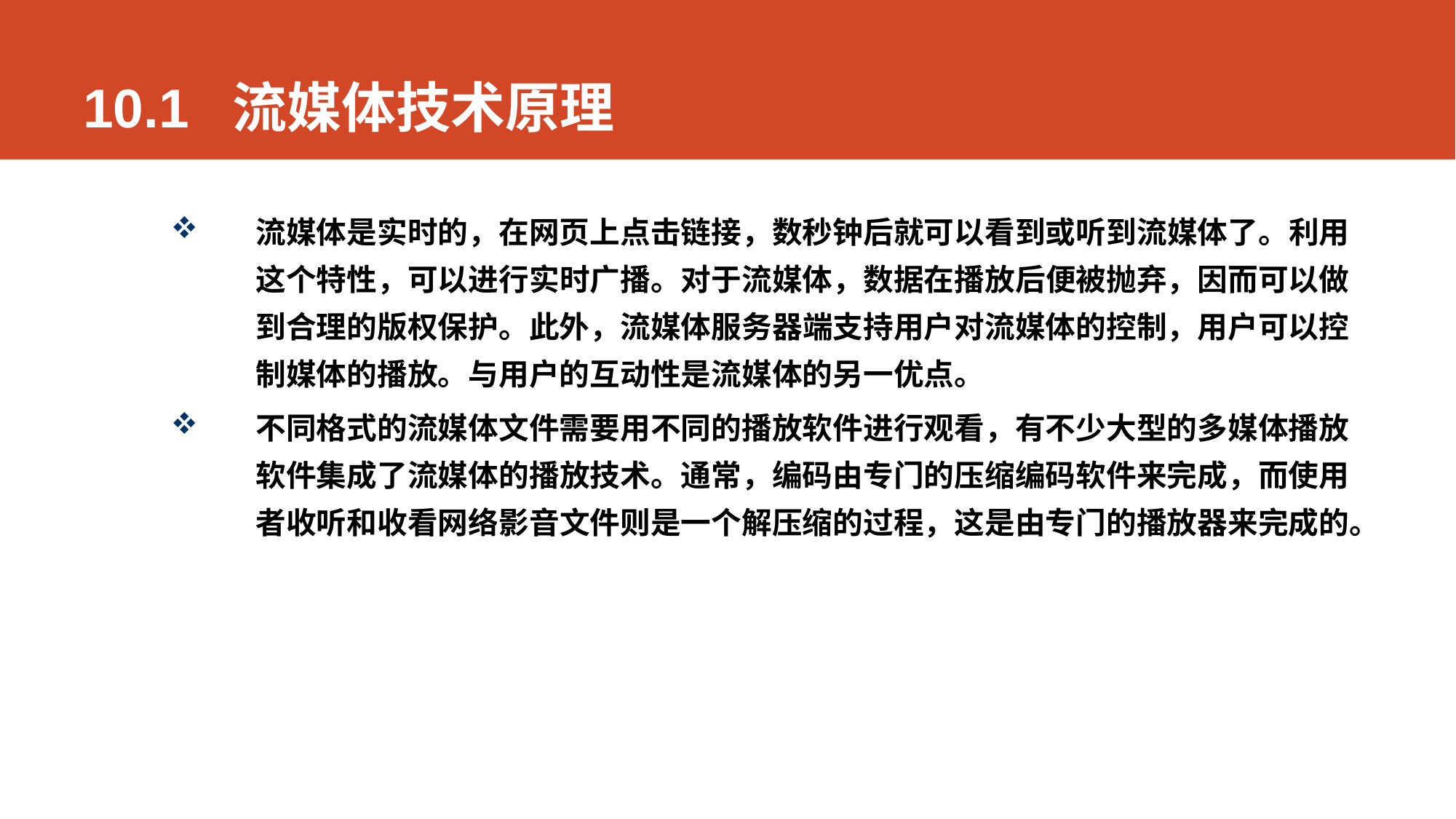

# 10.1  流媒体技术原理
流媒体是实时的，在网页上点击链接，数秒钟后就可以看到或听到流媒体了。利用这个特性，可以进行实时广播。对于流媒体，数据在播放后便被抛弃，因而可以做到合理的版权保护。此外，流媒体服务器端支持用户对流媒体的控制，用户可以控制媒体的播放。与用户的互动性是流媒体的另一优点。
不同格式的流媒体文件需要用不同的播放软件进行观看，有不少大型的多媒体播放软件集成了流媒体的播放技术。通常，编码由专门的压缩编码软件来完成，而使用者收听和收看网络影音文件则是一个解压缩的过程，这是由专门的播放器来完成的。